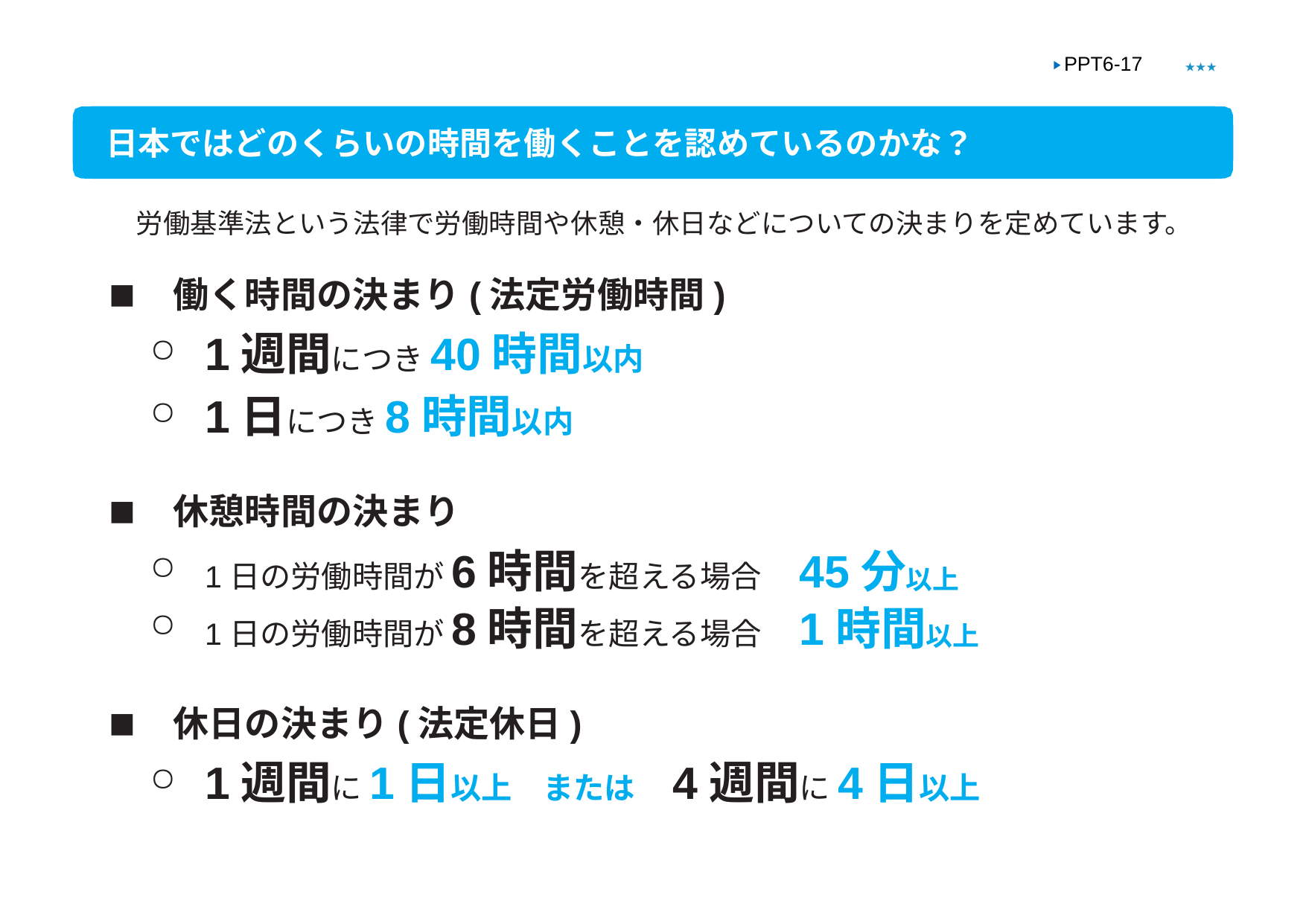

★★★
▶ PPT6-17

日本ではどのくらいの時間を働くことを認めているのかな？

　労働基準法という法律で労働時間や休憩・休日などについての決まりを定めています。
■　働く時間の決まり(法定労働時間)
　1週間につき40時間以内
　1日につき8時間以内
■　休憩時間の決まり
　1日の労働時間が6時間を超える場合　45分以上
　1日の労働時間が8時間を超える場合　1時間以上
■　休日の決まり(法定休日)
　1週間に1日以上　または　4週間に4日以上